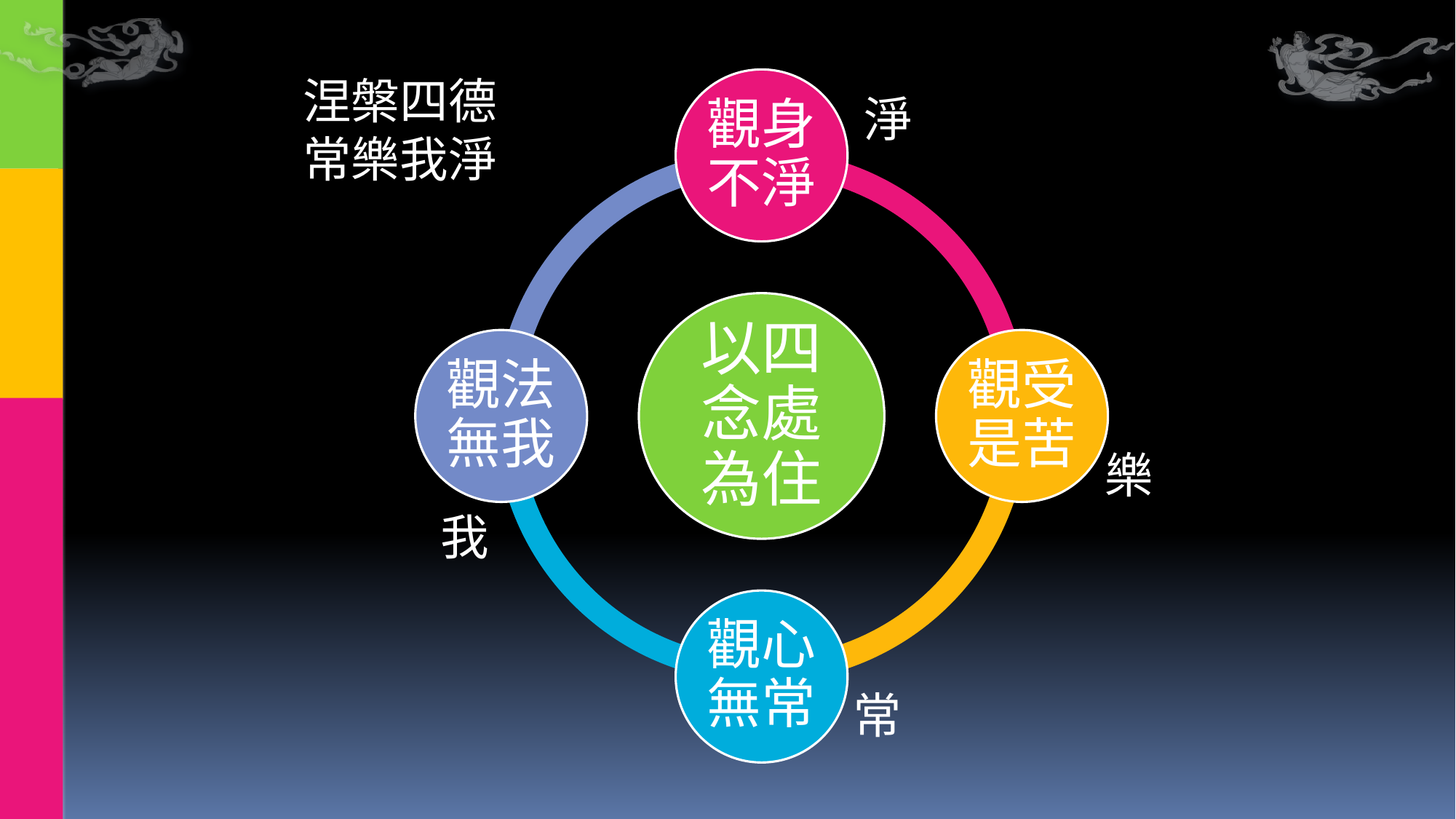

涅槃四德常樂我淨
以四念處為住
觀身不淨
觀受是苦
觀心無常
觀法無我
淨
樂
我
常